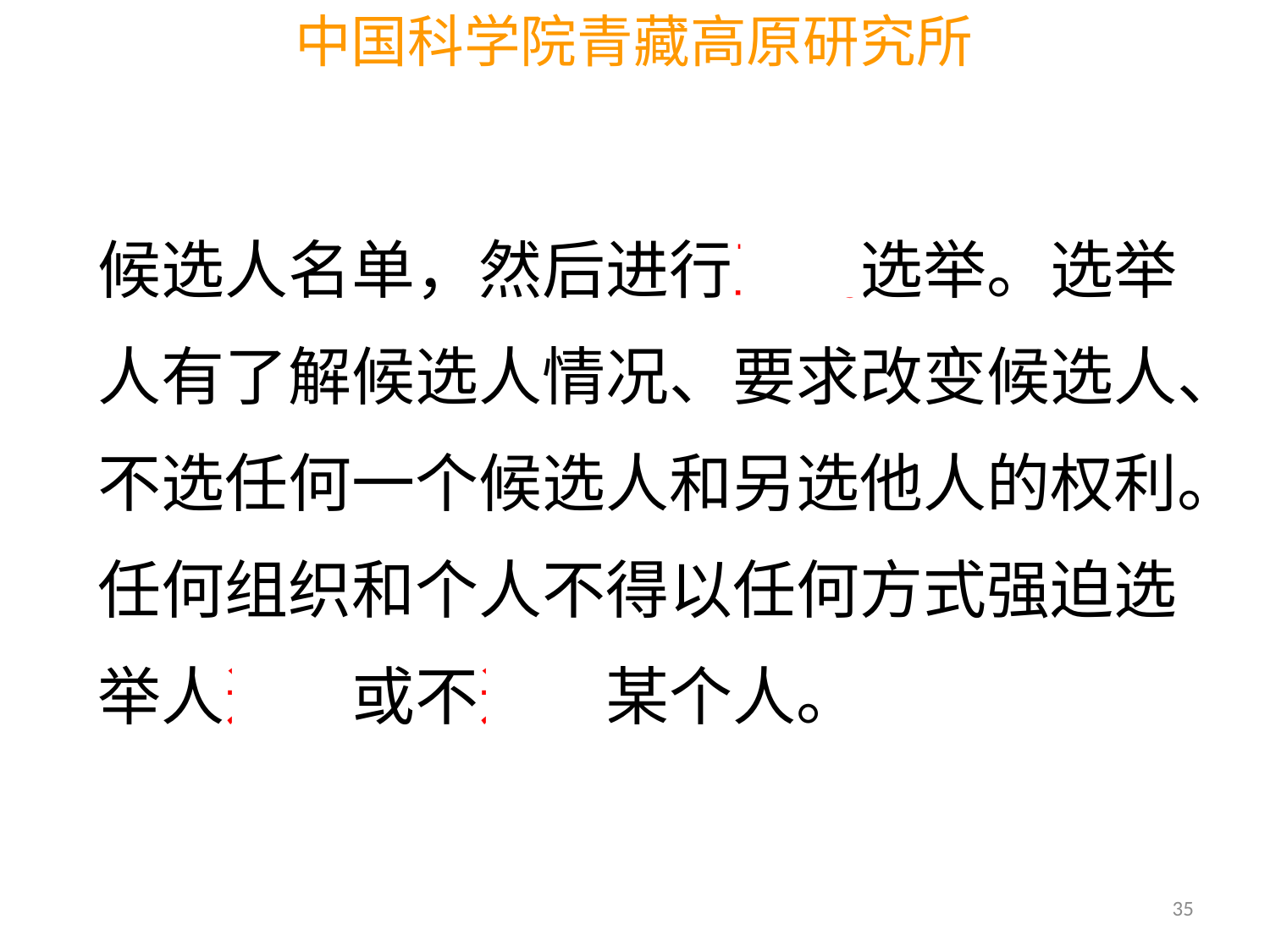

# 候选人名单，然后进行正式选举。选举人有了解候选人情况、要求改变候选人、不选任何一个候选人和另选他人的权利。任何组织和个人不得以任何方式强迫选举人选举或不选举某个人。

35